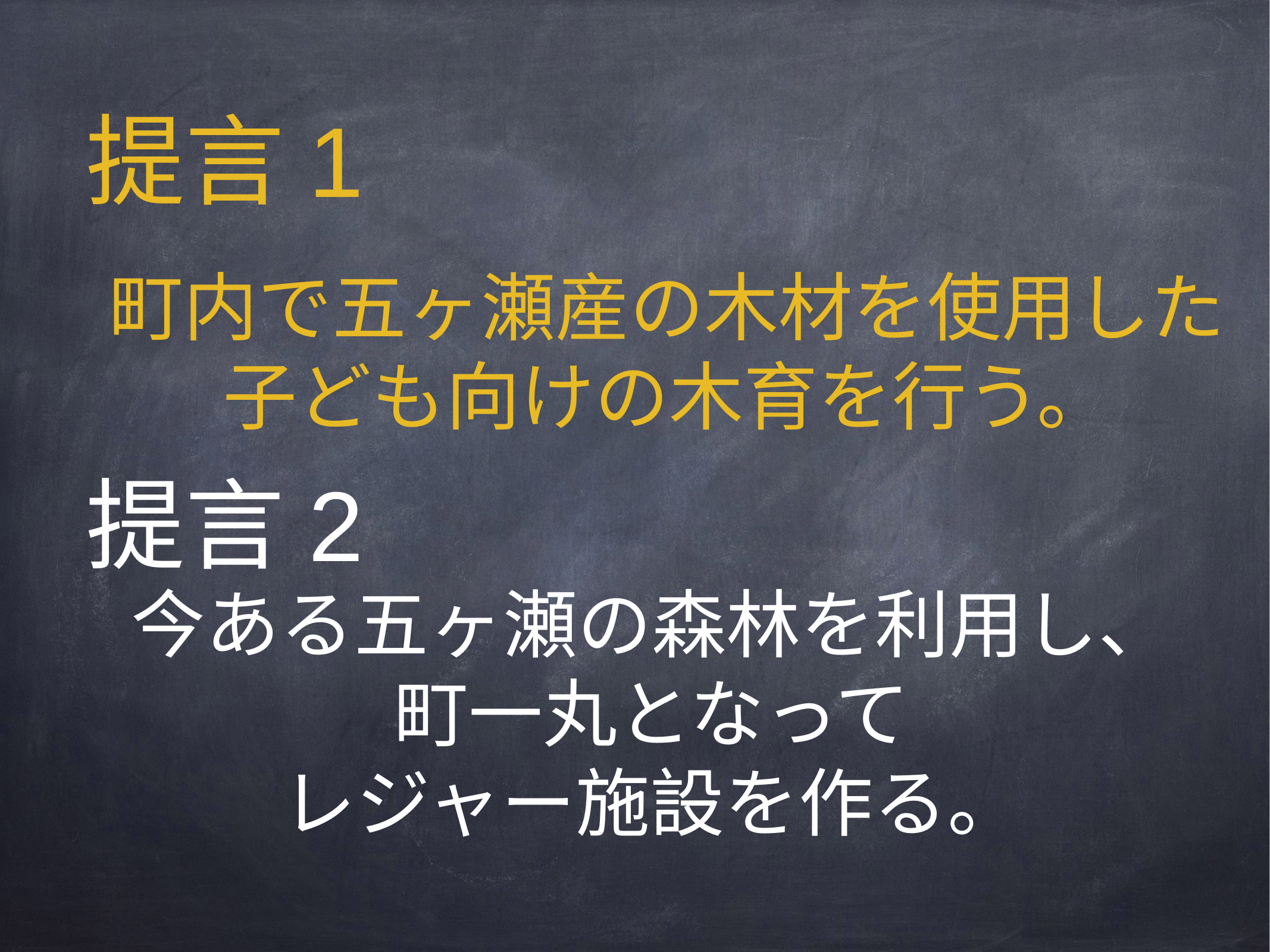

# 提言1
町内で五ヶ瀬産の木材を使用した
子ども向けの木育を行う。
提言2
今ある五ヶ瀬の森林を利用し、
町一丸となって
レジャー施設を作る。